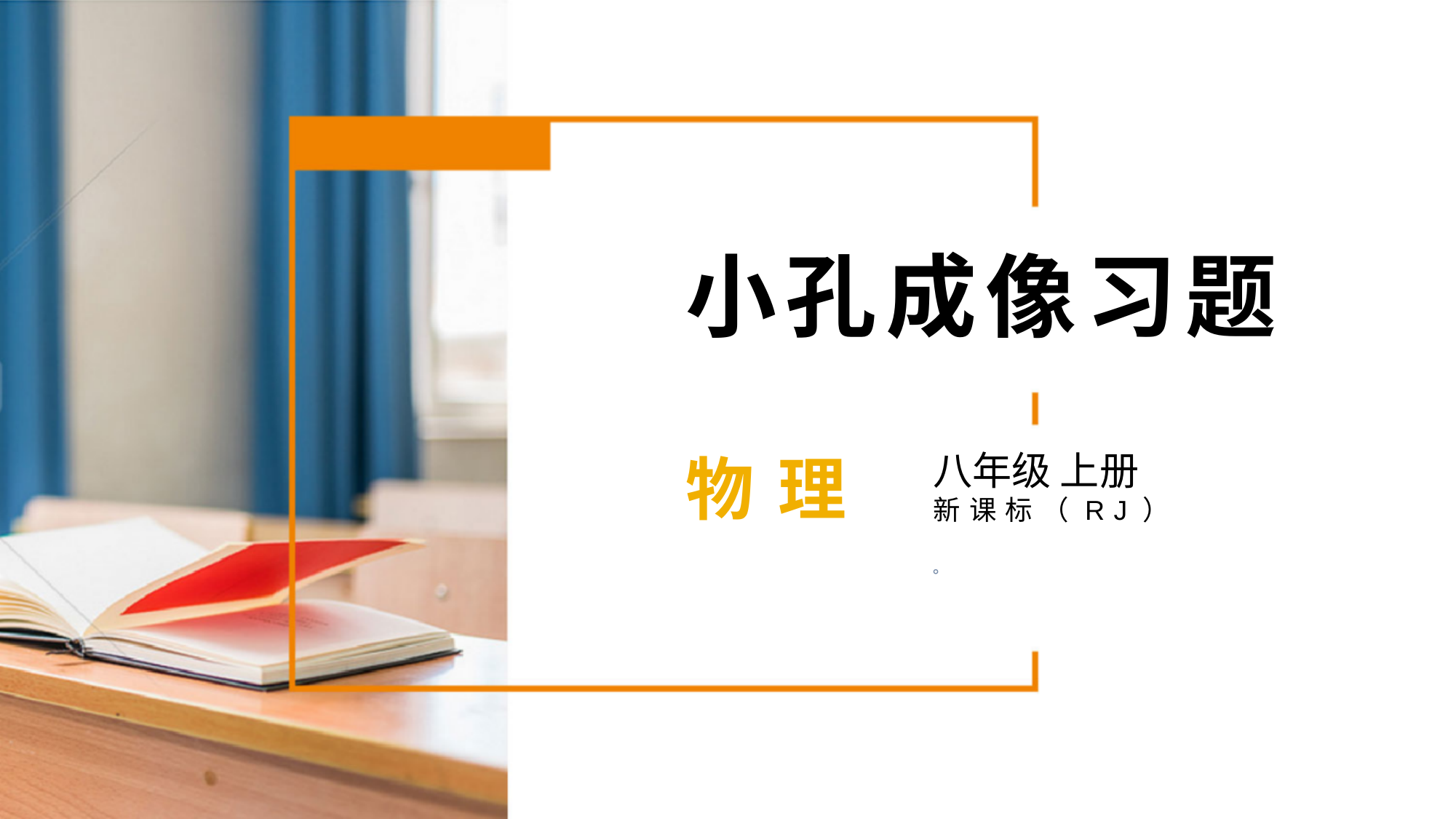

小孔成像习题
物 理
八年级 上册
新课标（RJ）
。